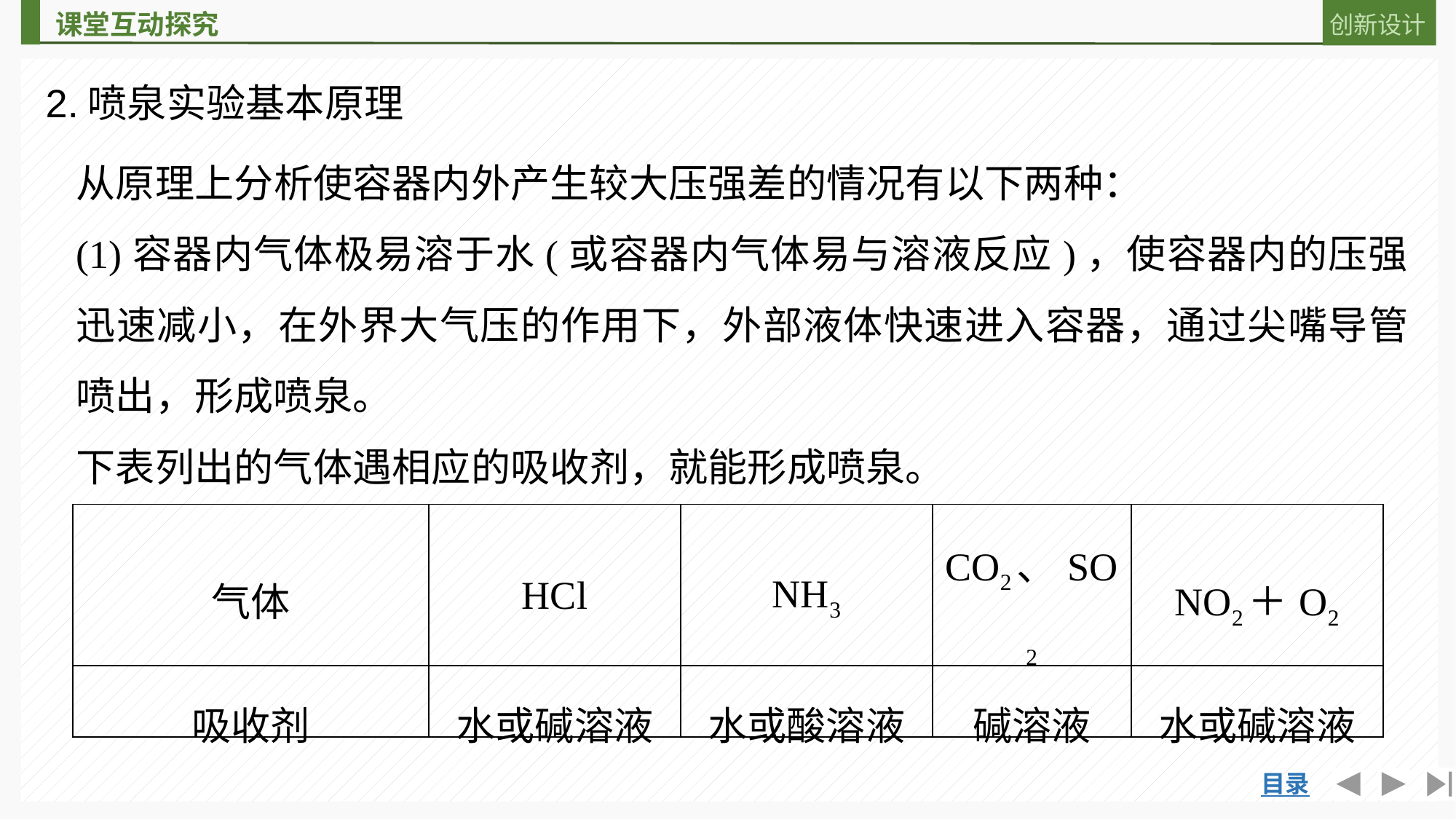

2.喷泉实验基本原理
从原理上分析使容器内外产生较大压强差的情况有以下两种：
(1)容器内气体极易溶于水(或容器内气体易与溶液反应)，使容器内的压强迅速减小，在外界大气压的作用下，外部液体快速进入容器，通过尖嘴导管喷出，形成喷泉。
下表列出的气体遇相应的吸收剂，就能形成喷泉。
| 气体 | HCl | NH3 | CO2、SO2 | NO2＋O2 |
| --- | --- | --- | --- | --- |
| 吸收剂 | 水或碱溶液 | 水或酸溶液 | 碱溶液 | 水或碱溶液 |